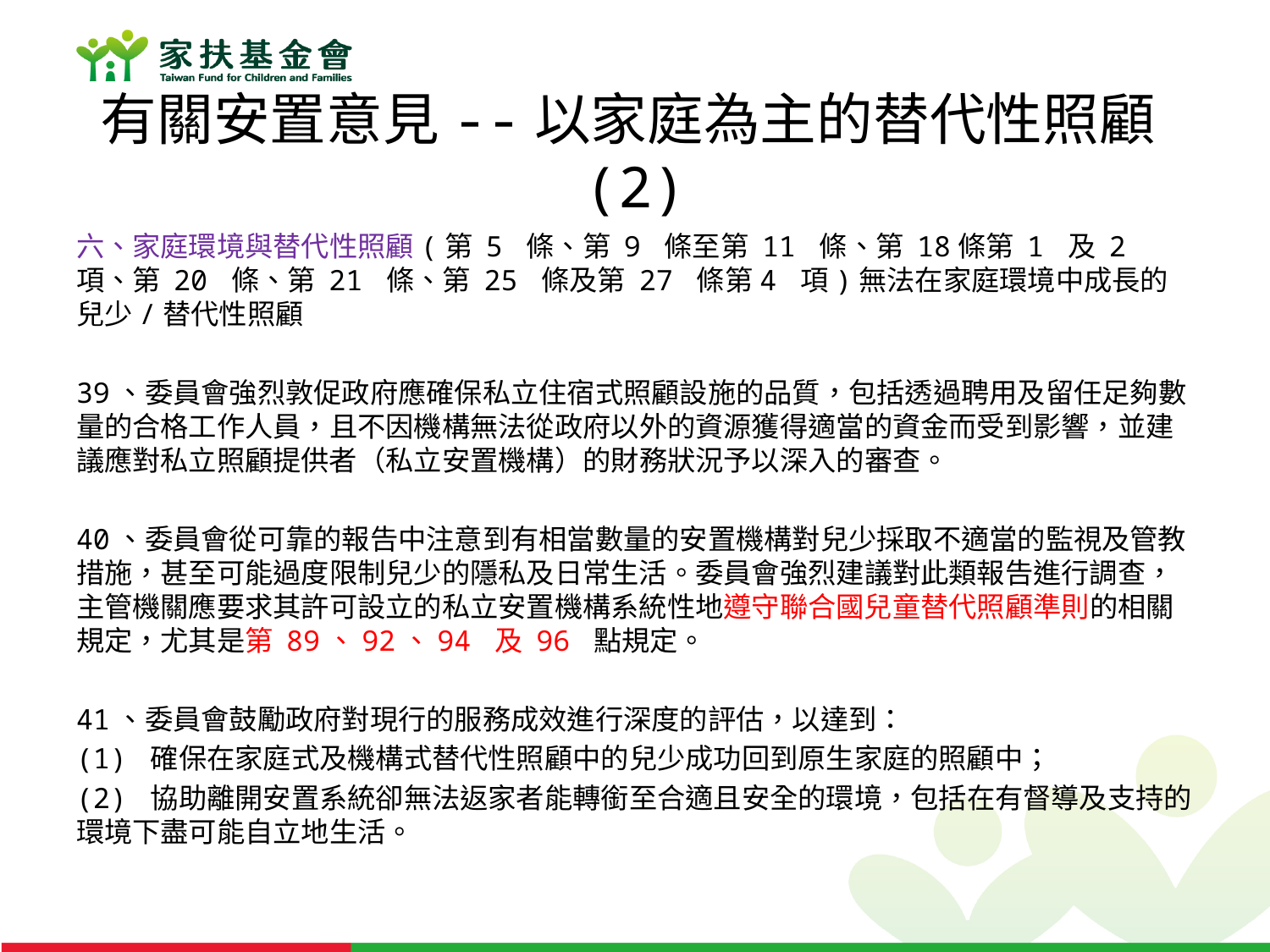

# 有關安置意見--以家庭為主的替代性照顧(2)
六、家庭環境與替代性照顧(第 5 條、第 9 條至第 11 條、第 18條第 1 及 2 項、第 20 條、第 21 條、第 25 條及第 27 條第4 項)無法在家庭環境中成長的兒少/替代性照顧

39、委員會強烈敦促政府應確保私立住宿式照顧設施的品質，包括透過聘用及留任足夠數量的合格工作人員，且不因機構無法從政府以外的資源獲得適當的資金而受到影響，並建議應對私立照顧提供者（私立安置機構）的財務狀況予以深入的審查。

40、委員會從可靠的報告中注意到有相當數量的安置機構對兒少採取不適當的監視及管教措施，甚至可能過度限制兒少的隱私及日常生活。委員會強烈建議對此類報告進行調查，主管機關應要求其許可設立的私立安置機構系統性地遵守聯合國兒童替代照顧準則的相關規定，尤其是第 89、92、94 及 96 點規定。

41、委員會鼓勵政府對現行的服務成效進行深度的評估，以達到：
(1) 確保在家庭式及機構式替代性照顧中的兒少成功回到原生家庭的照顧中；
(2) 協助離開安置系統卻無法返家者能轉銜至合適且安全的環境，包括在有督導及支持的環境下盡可能自立地生活。